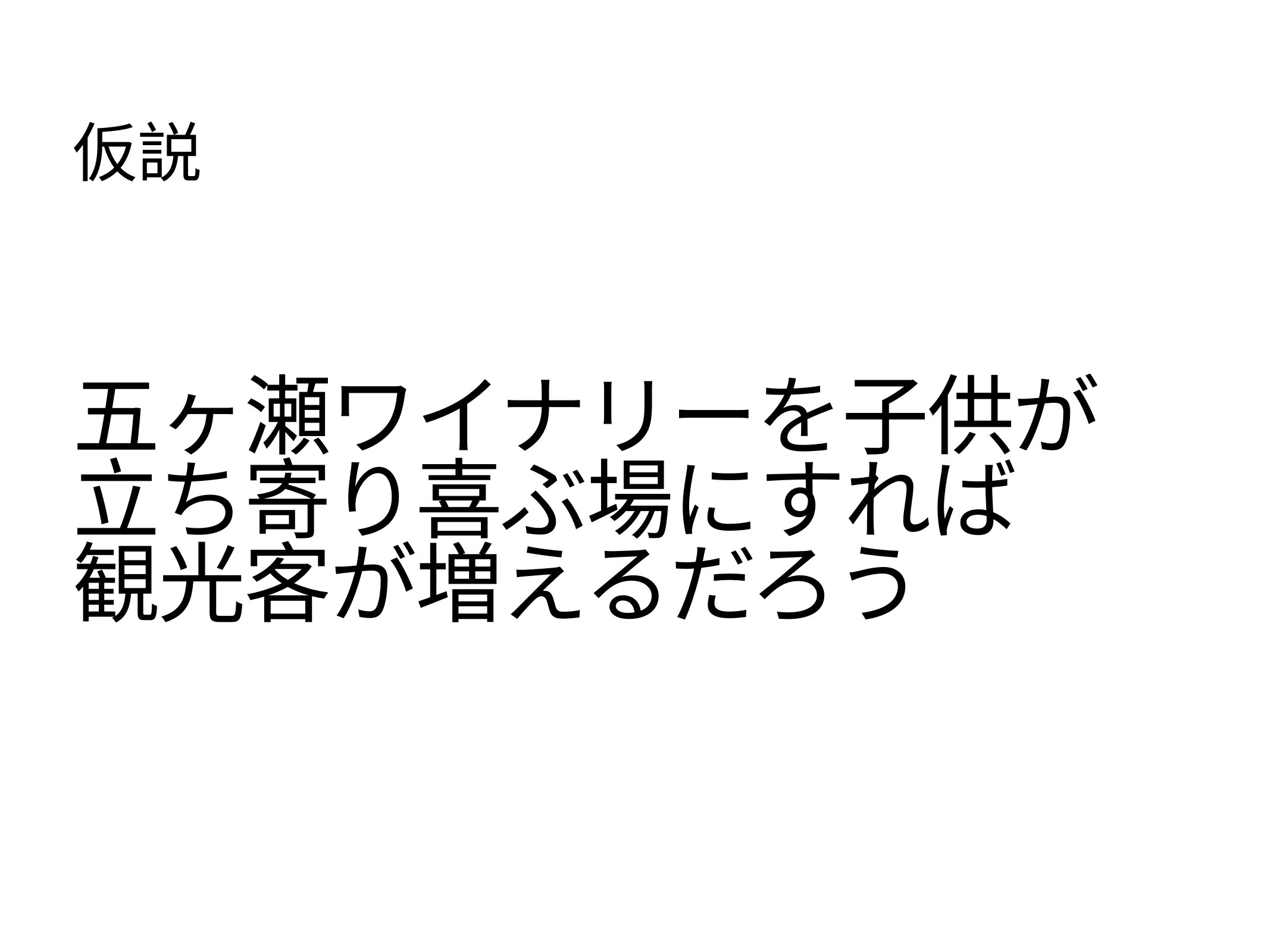

仮説
# 五ヶ瀬ワイナリーを子供が
立ち寄り喜ぶ場にすれば
観光客が増えるだろう